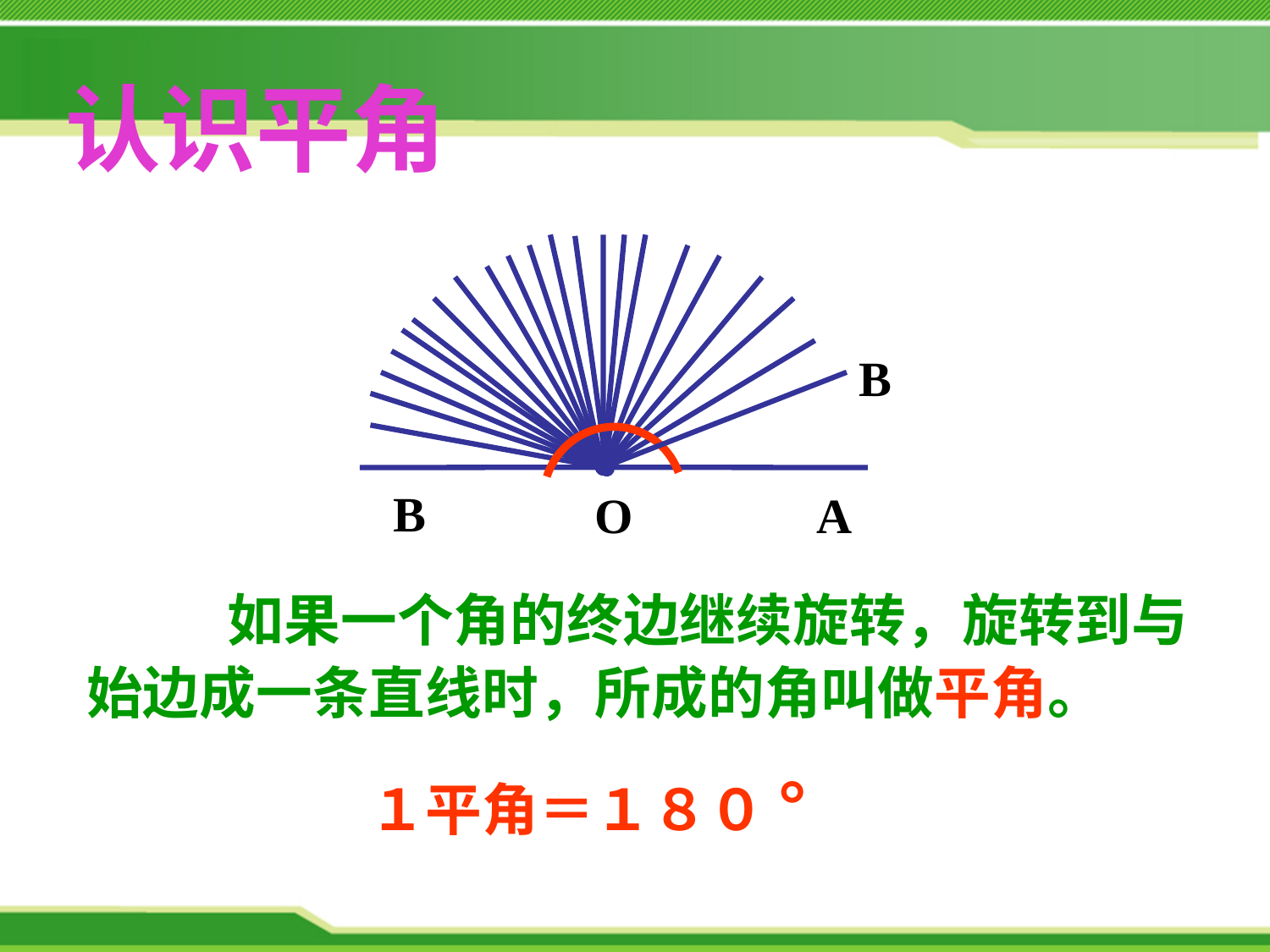

认识平角

B

B
O
A
　　如果一个角的终边继续旋转，旋转到与始边成一条直线时，所成的角叫做平角。
　　　　　１平角＝１８０°